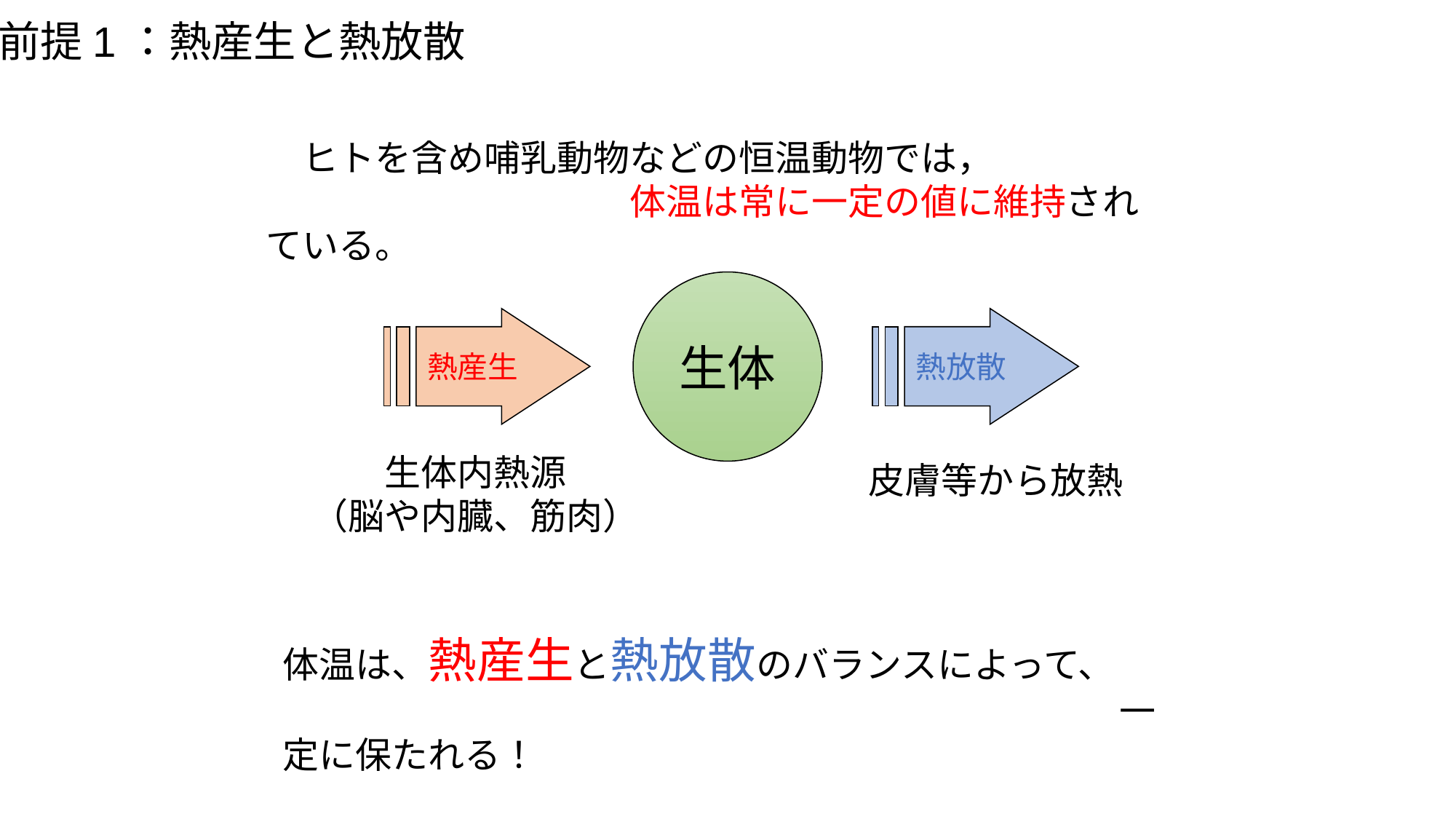

前提1：熱産生と熱放散
　ヒトを含め哺乳動物などの恒温動物では，
　　　　　　　　　　体温は常に一定の値に維持されている。
生体
熱産生
熱放散
生体内熱源
（脳や内臓、筋肉）
皮膚等から放熱
体温は、熱産生と熱放散のバランスによって、
　　　　　　　　　　　　　　　　　　　　　　　一定に保たれる！